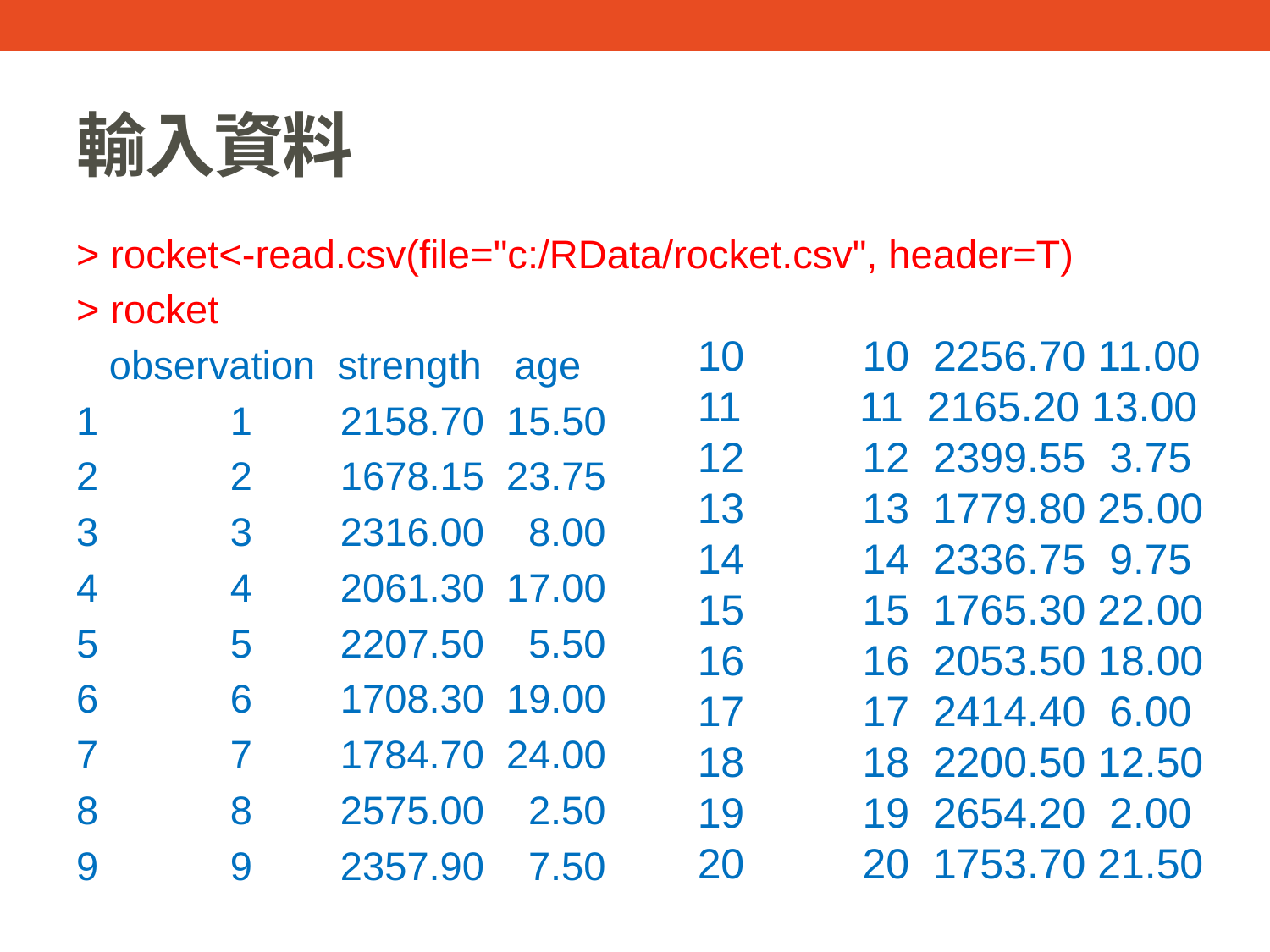

# 輸入資料
> rocket<-read.csv(file="c:/RData/rocket.csv", header=T)
> rocket
   observation  strength   age
1            1        2158.70  15.50
2            2        1678.15  23.75
3            3        2316.00    8.00
4            4        2061.30  17.00
5            5        2207.50    5.50
6            6        1708.30  19.00
7            7        1784.70  24.00
8            8        2575.00    2.50
9            9        2357.90    7.50
10          10  2256.70 11.00
11          11  2165.20 13.00
12          12  2399.55  3.75
13          13  1779.80 25.00
14          14  2336.75  9.75
15          15  1765.30 22.00
16          16  2053.50 18.00
17          17  2414.40  6.00
18          18  2200.50 12.50
19          19  2654.20  2.00
20          20  1753.70 21.50